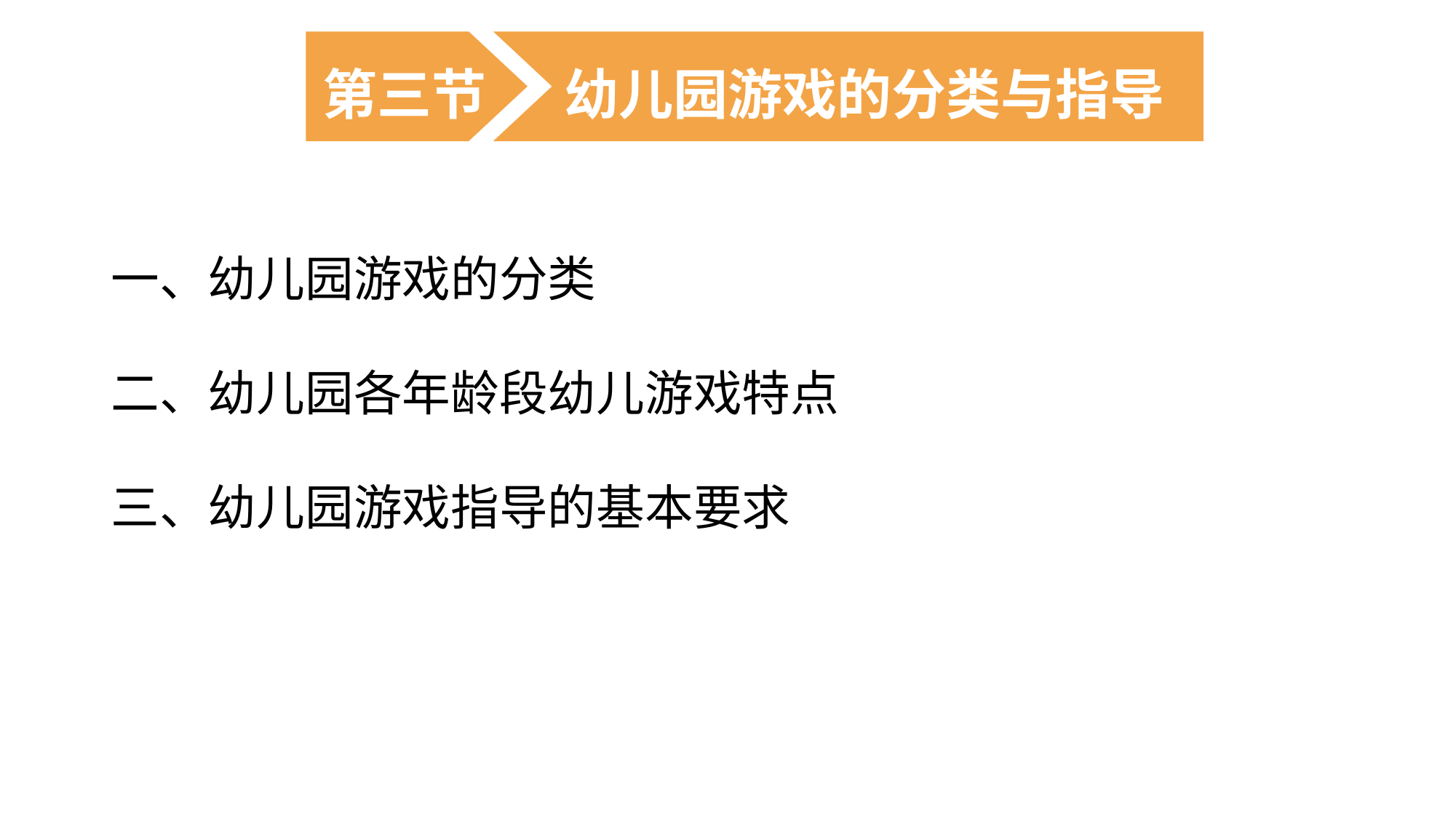

第三节
幼儿园游戏的分类与指导
一、幼儿园游戏的分类
二、幼儿园各年龄段幼儿游戏特点
三、幼儿园游戏指导的基本要求